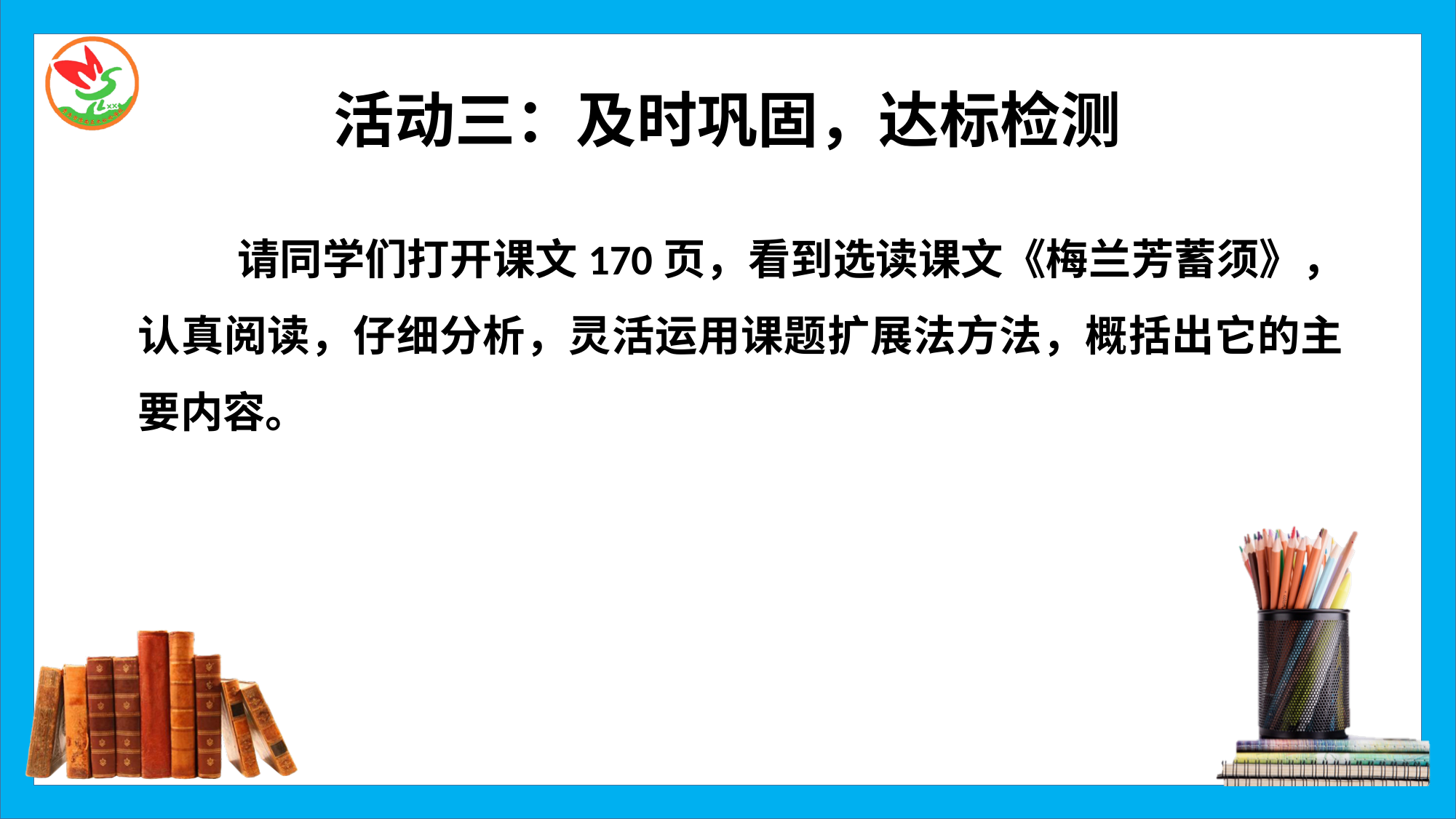

# 活动三：及时巩固，达标检测
         请同学们打开课文170页，看到选读课文《梅兰芳蓄须》，认真阅读，仔细分析，灵活运用课题扩展法方法，概括出它的主要内容。